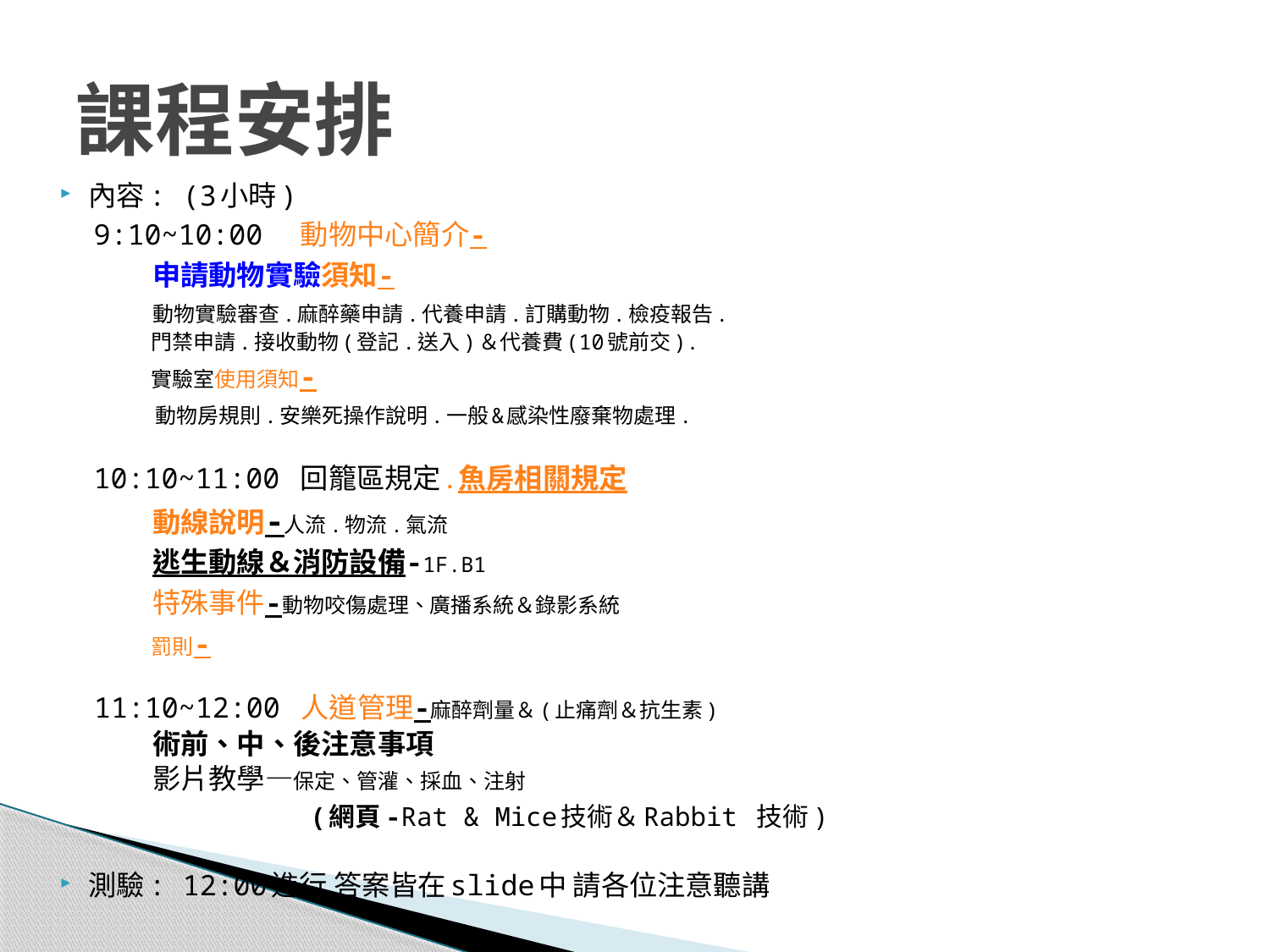

# 課程安排
內容: (3小時)
  9:10~10:00  動物中心簡介-
              申請動物實驗須知-
              動物實驗審查.麻醉藥申請.代養申請.訂購動物.檢疫報告.
                   門禁申請.接收動物(登記.送入)＆代養費(10號前交).
                   實驗室使用須知-
              動物房規則.安樂死操作說明.一般&感染性廢棄物處理.

  10:10~11:00 回籠區規定.魚房相關規定
              動線說明-人流.物流.氣流
              逃生動線＆消防設備-1F.B1
              特殊事件-動物咬傷處理、廣播系統＆錄影系統
                   罰則-

   11:10~12:00 人道管理-麻醉劑量＆(止痛劑＆抗生素)
              術前、中、後注意事項
              影片教學—保定、管灌、採血、注射
             (網頁-Rat & Mice技術＆Rabbit 技術)

測驗: 12:00進行 答案皆在slide中 請各位注意聽講